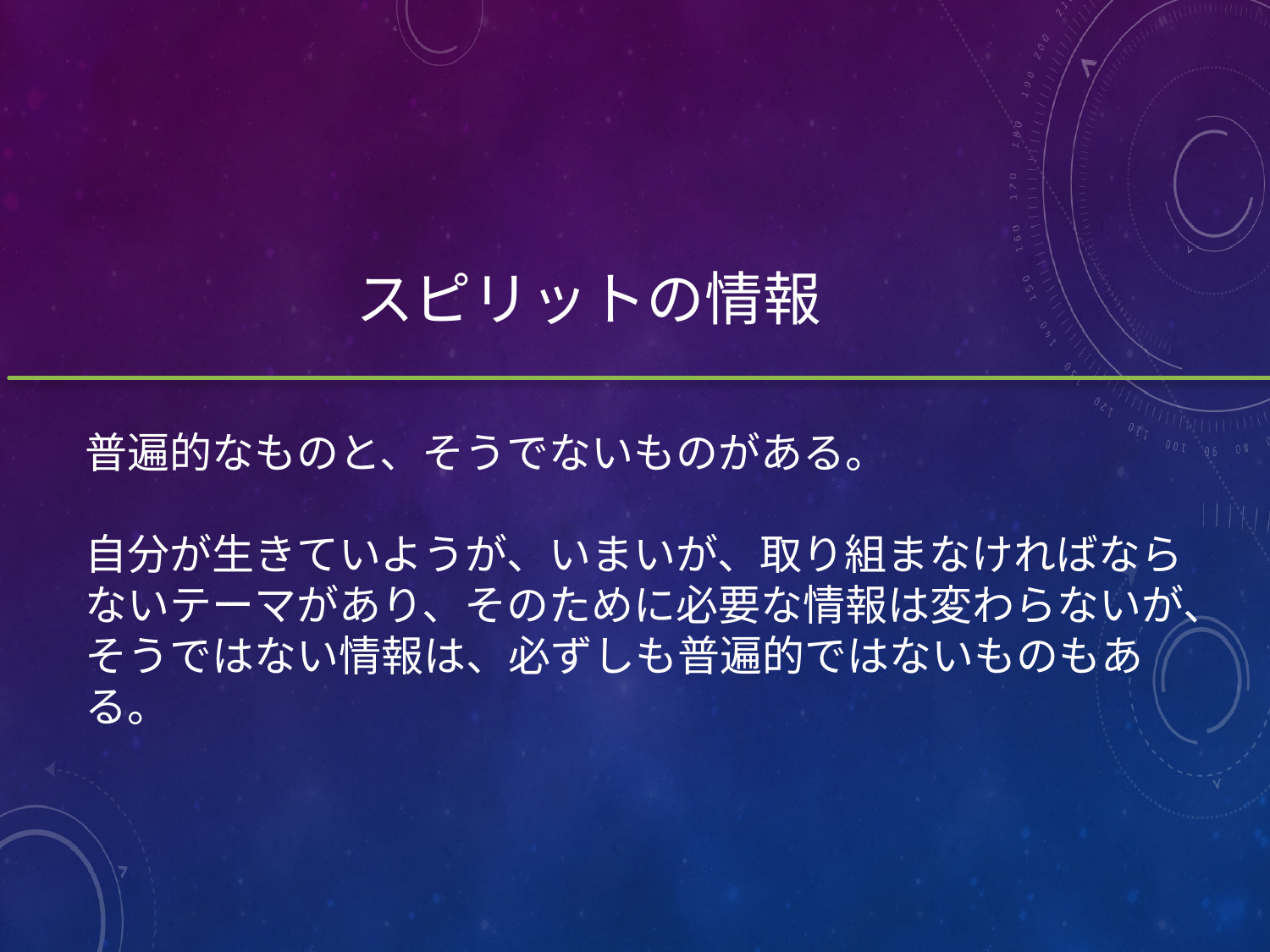

スピリットの情報
普遍的なものと、そうでないものがある。

自分が生きていようが、いまいが、取り組まなければならないテーマがあり、そのために必要な情報は変わらないが、そうではない情報は、必ずしも普遍的ではないものもある。